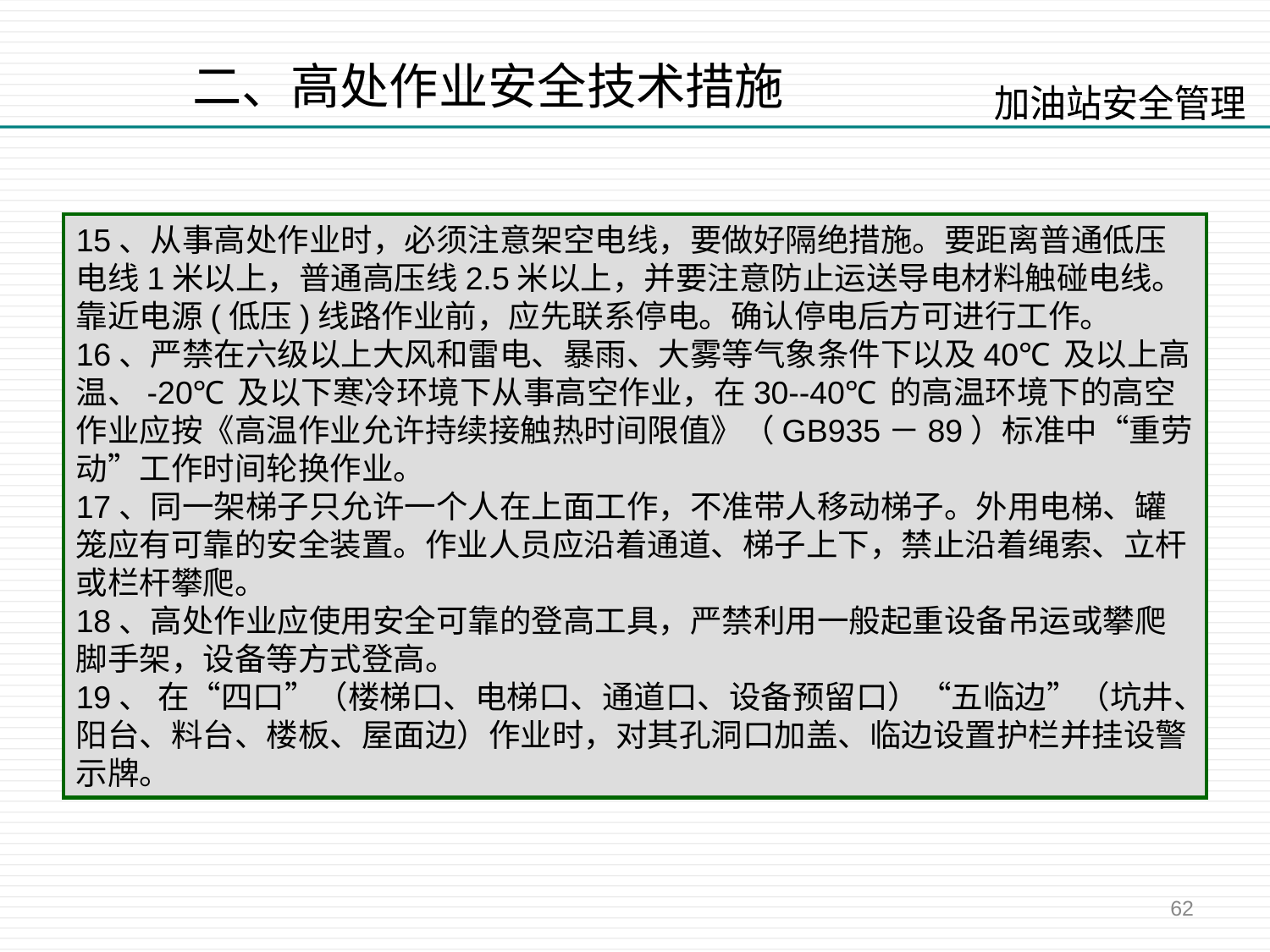

二、高处作业安全技术措施
15、从事高处作业时，必须注意架空电线，要做好隔绝措施。要距离普通低压电线1米以上，普通高压线2.5米以上，并要注意防止运送导电材料触碰电线。靠近电源(低压)线路作业前，应先联系停电。确认停电后方可进行工作。
16、严禁在六级以上大风和雷电、暴雨、大雾等气象条件下以及40℃及以上高温、-20℃及以下寒冷环境下从事高空作业，在30--40℃的高温环境下的高空作业应按《高温作业允许持续接触热时间限值》（GB935－89）标准中“重劳动”工作时间轮换作业。
17、同一架梯子只允许一个人在上面工作，不准带人移动梯子。外用电梯、罐笼应有可靠的安全装置。作业人员应沿着通道、梯子上下，禁止沿着绳索、立杆或栏杆攀爬。
18、高处作业应使用安全可靠的登高工具，严禁利用一般起重设备吊运或攀爬脚手架，设备等方式登高。
19、 在“四口”（楼梯口、电梯口、通道口、设备预留口）“五临边”（坑井、阳台、料台、楼板、屋面边）作业时，对其孔洞口加盖、临边设置护栏并挂设警示牌。
62